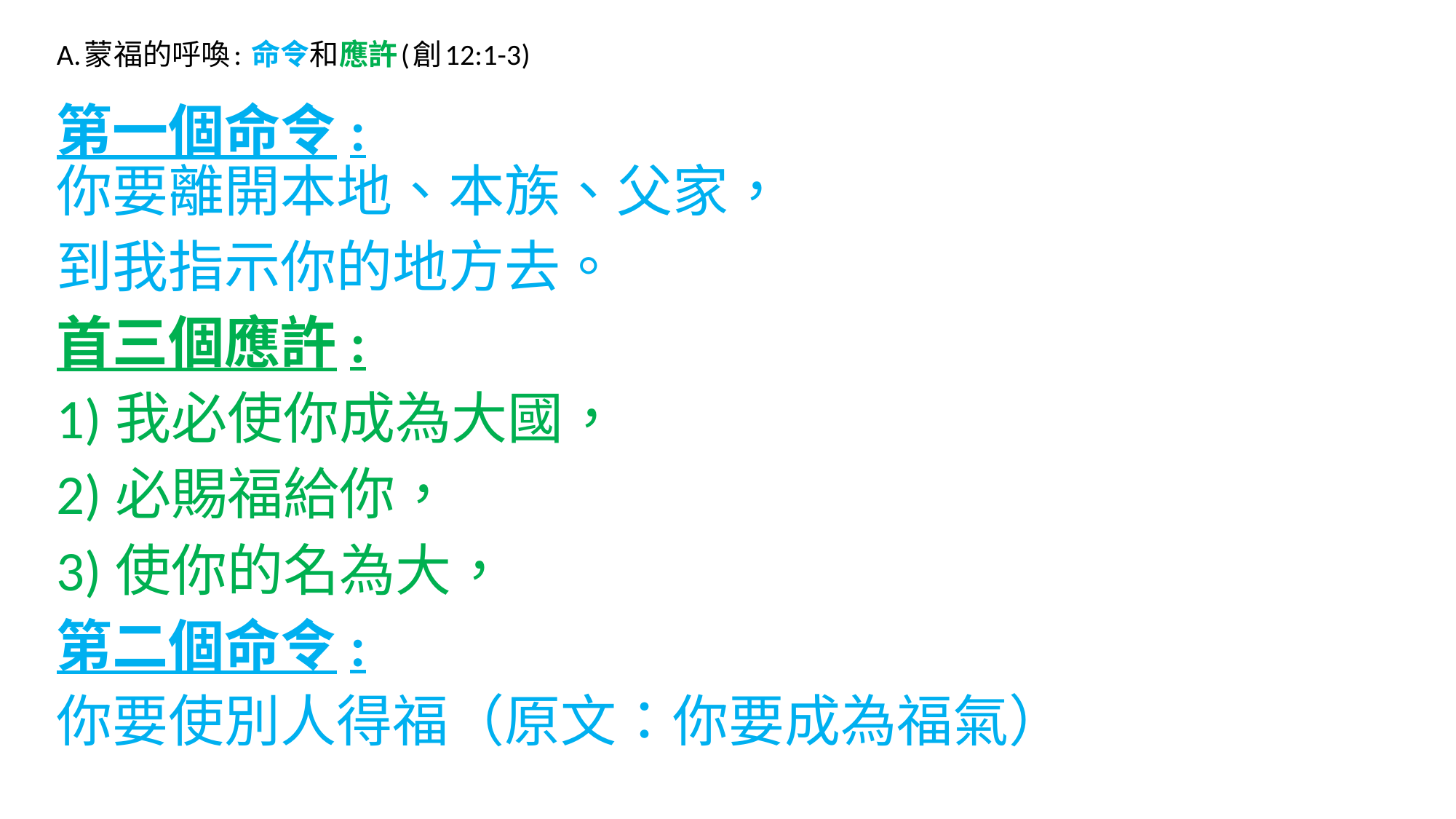

# A.蒙福的呼喚: 命令和應許(創12:1-3)
第一個命令:
你要離開本地、本族、父家，
到我指示你的地方去。
首三個應許:
1)我必使你成為大國，
2)必賜福給你，
3)使你的名為大，
第二個命令:
你要使別人得福（原文：你要成為福氣）